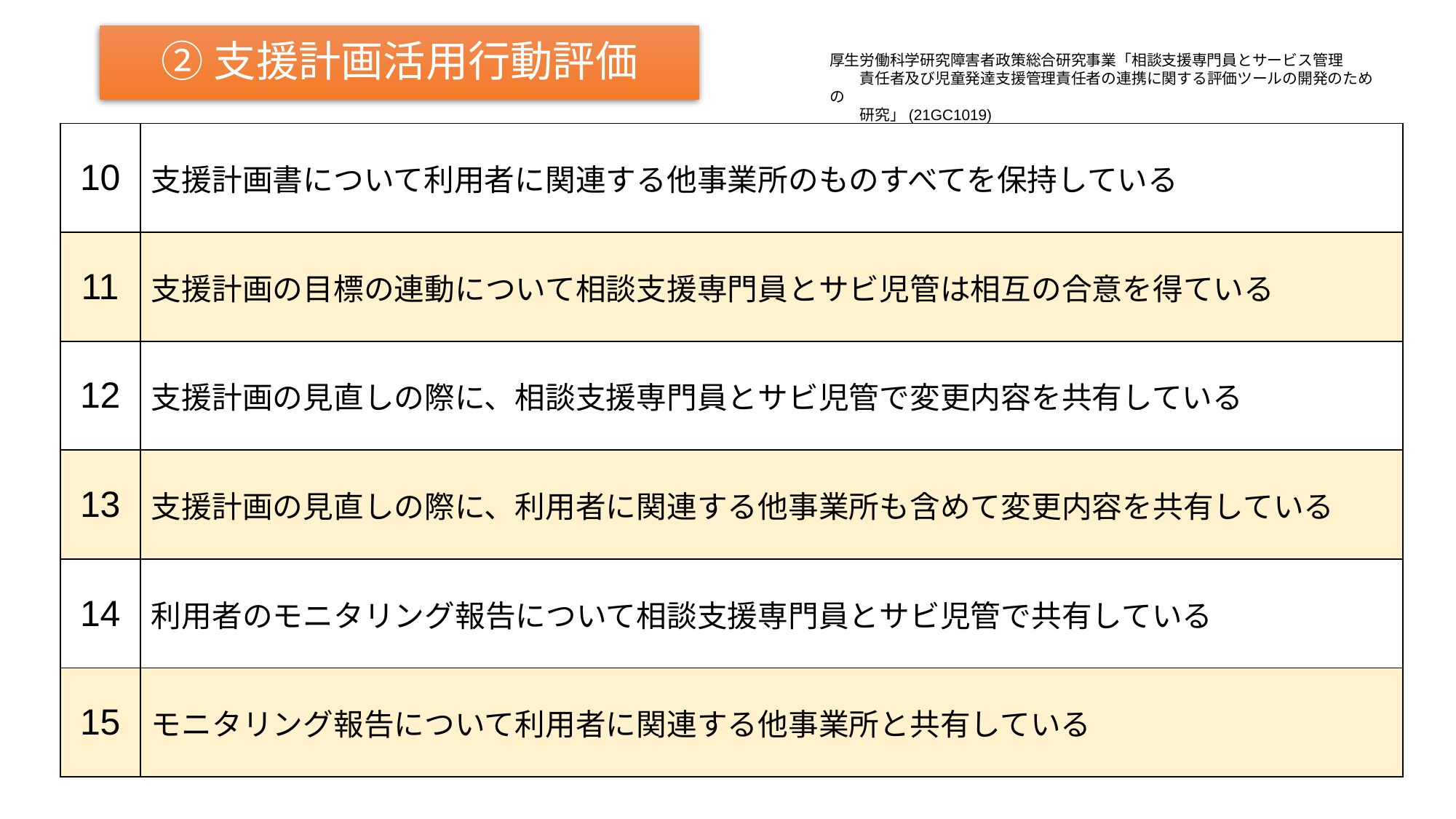

# ②支援計画活用行動評価
厚生労働科学研究障害者政策総合研究事業「相談支援専門員とサービス管理
　　責任者及び児童発達支援管理責任者の連携に関する評価ツールの開発のための
　　研究」(21GC1019)
| 10 | 支援計画書について利用者に関連する他事業所のものすべてを保持している |
| --- | --- |
| 11 | 支援計画の目標の連動について相談支援専門員とサビ児管は相互の合意を得ている |
| 12 | 支援計画の見直しの際に、相談支援専門員とサビ児管で変更内容を共有している |
| 13 | 支援計画の見直しの際に、利用者に関連する他事業所も含めて変更内容を共有している |
| 14 | 利用者のモニタリング報告について相談支援専門員とサビ児管で共有している |
| 15 | モニタリング報告について利用者に関連する他事業所と共有している |